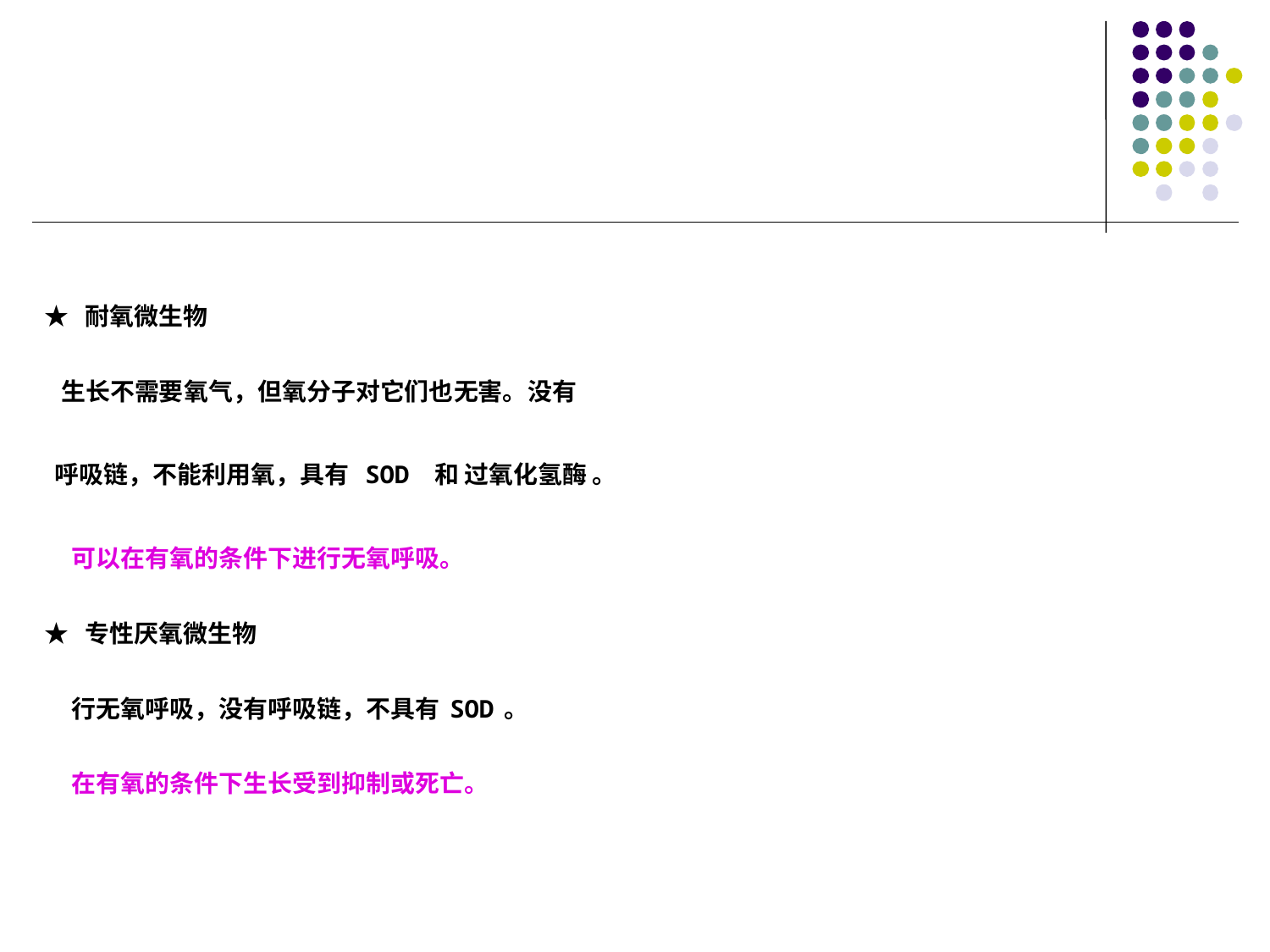

★ 耐氧微生物
     生长不需要氧气，但氧分子对它们也无害。没有
  呼吸链，不能利用氧，具有 SOD 和 过氧化氢酶 。
     可以在有氧的条件下进行无氧呼吸。
  ★ 专性厌氧微生物
     行无氧呼吸，没有呼吸链，不具有SOD。
     在有氧的条件下生长受到抑制或死亡。